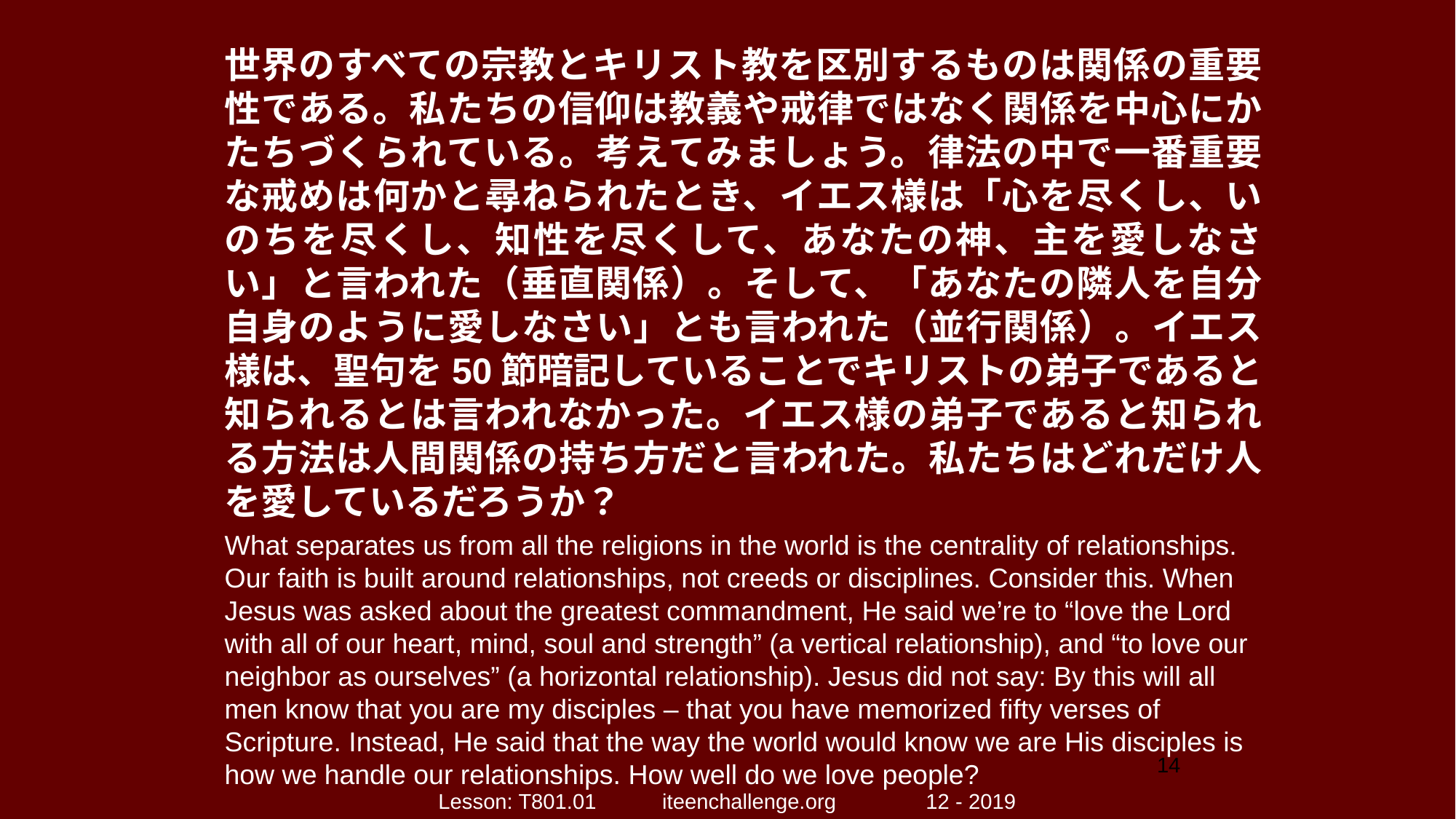

世界のすべての宗教とキリスト教を区別するものは関係の重要性である。私たちの信仰は教義や戒律ではなく関係を中心にかたちづくられている。考えてみましょう。律法の中で一番重要な戒めは何かと尋ねられたとき、イエス様は「心を尽くし、いのちを尽くし、知性を尽くして、あなたの神、主を愛しなさい」と言われた（垂直関係）。そして、「あなたの隣人を自分自身のように愛しなさい」とも言われた（並行関係）。イエス様は、聖句を50節暗記していることでキリストの弟子であると知られるとは言われなかった。イエス様の弟子であると知られる方法は人間関係の持ち方だと言われた。私たちはどれだけ人を愛しているだろうか？
What separates us from all the religions in the world is the centrality of relationships.  Our faith is built around relationships, not creeds or disciplines. Consider this. When Jesus was asked about the greatest commandment, He said we’re to “love the Lord with all of our heart, mind, soul and strength” (a vertical relationship), and “to love our neighbor as ourselves” (a horizontal relationship). Jesus did not say: By this will all men know that you are my disciples – that you have memorized fifty verses of Scripture. Instead, He said that the way the world would know we are His disciples is how we handle our relationships. How well do we love people?
14
Lesson: T801.01           iteenchallenge.org               12 - 2019